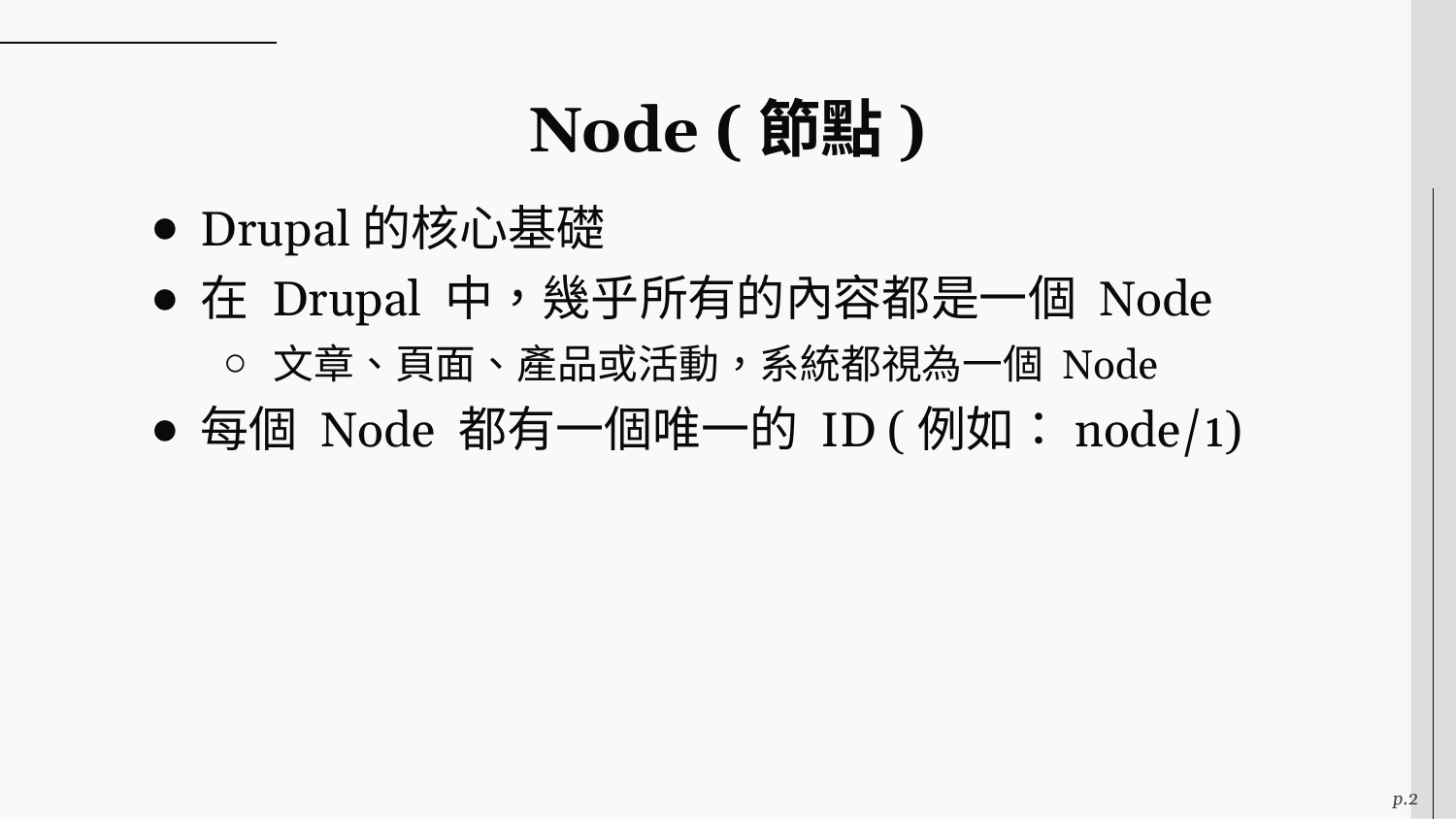

# Node (節點)
Drupal的核心基礎
在 Drupal 中，幾乎所有的內容都是一個 Node
文章、頁面、產品或活動，系統都視為一個 Node
每個 Node 都有一個唯一的 ID (例如：node/1)
p.2